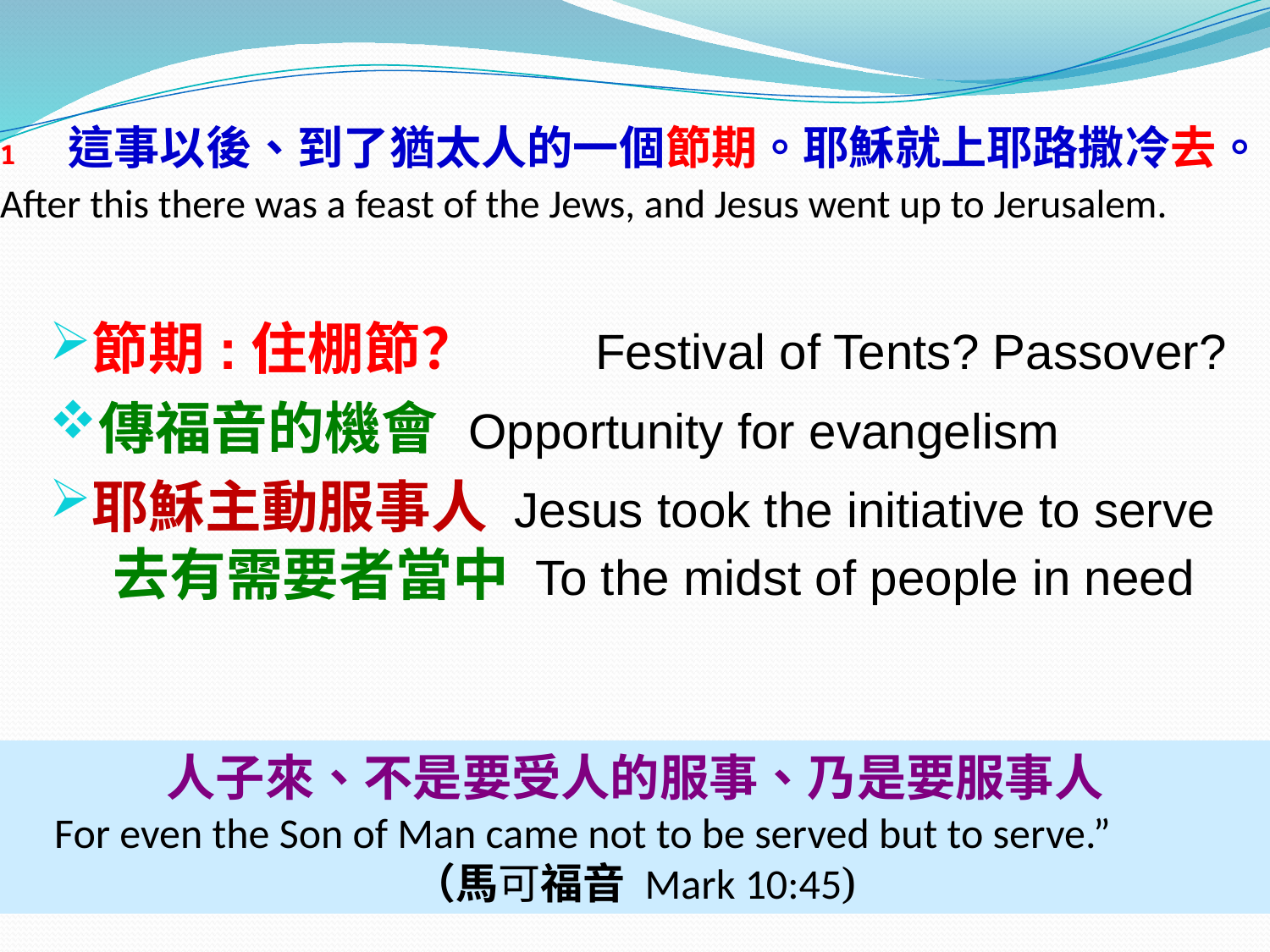

# 1 這事以後、到了猶太人的一個節期。耶穌就上耶路撒冷去。 After this there was a feast of the Jews, and Jesus went up to Jerusalem.
節期:住棚節？	Festival of Tents? Passover?
傳福音的機會	Opportunity for evangelism
耶穌主動服事人 Jesus took the initiative to serve     去有需要者當中 To the midst of people in need
人子來、不是要受人的服事、乃是要服事人
For even the Son of Man came not to be served but to serve.”            （馬可福音 Mark 10:45)